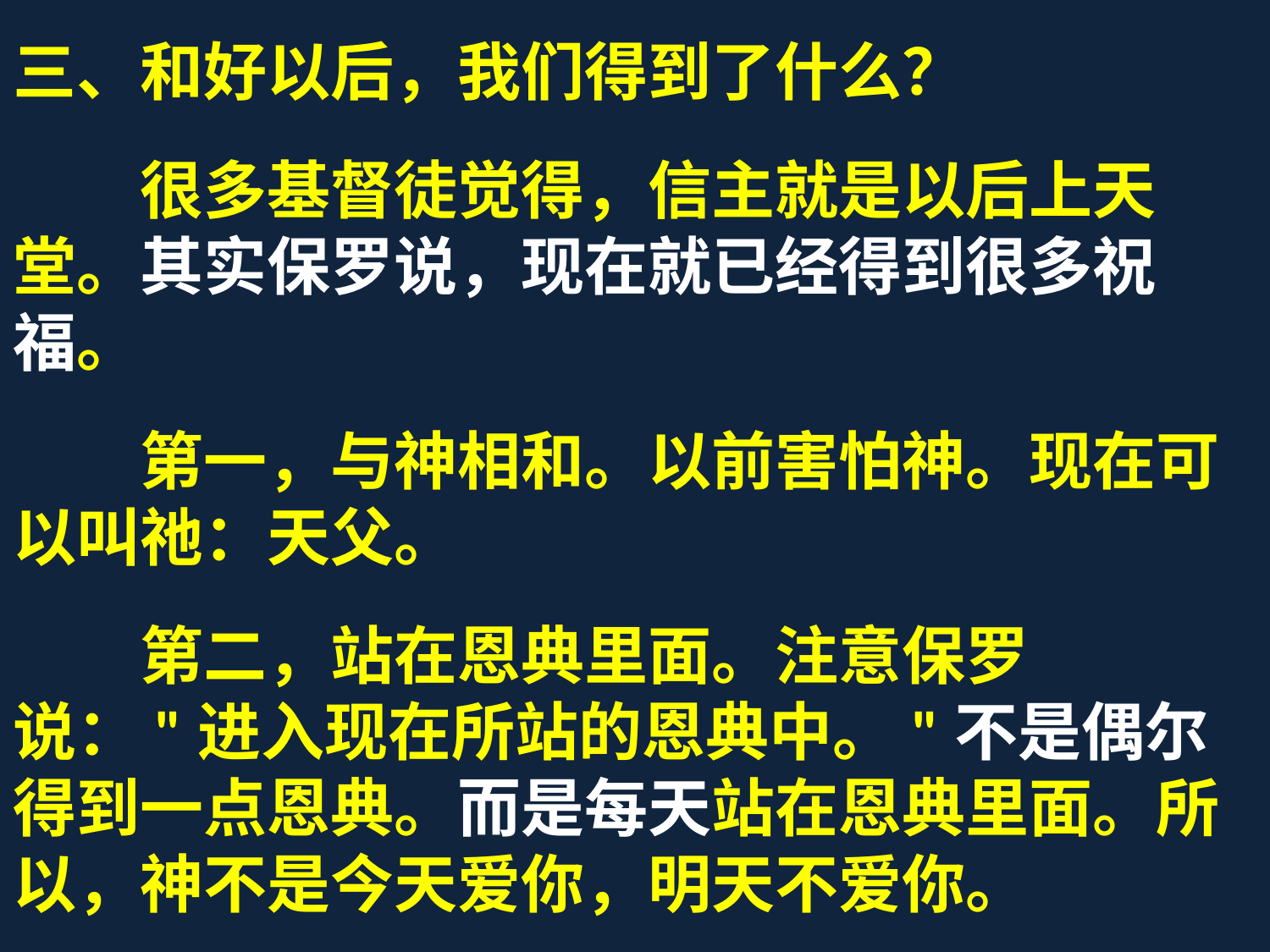

三、和好以后，我们得到了什么？

	很多基督徒觉得，信主就是以后上天堂。其实保罗说，现在就已经得到很多祝福。

	第一，与神相和。以前害怕神。现在可以叫祂：天父。

	第二，站在恩典里面。注意保罗说："进入现在所站的恩典中。"不是偶尔得到一点恩典。而是每天站在恩典里面。所以，神不是今天爱你，明天不爱你。